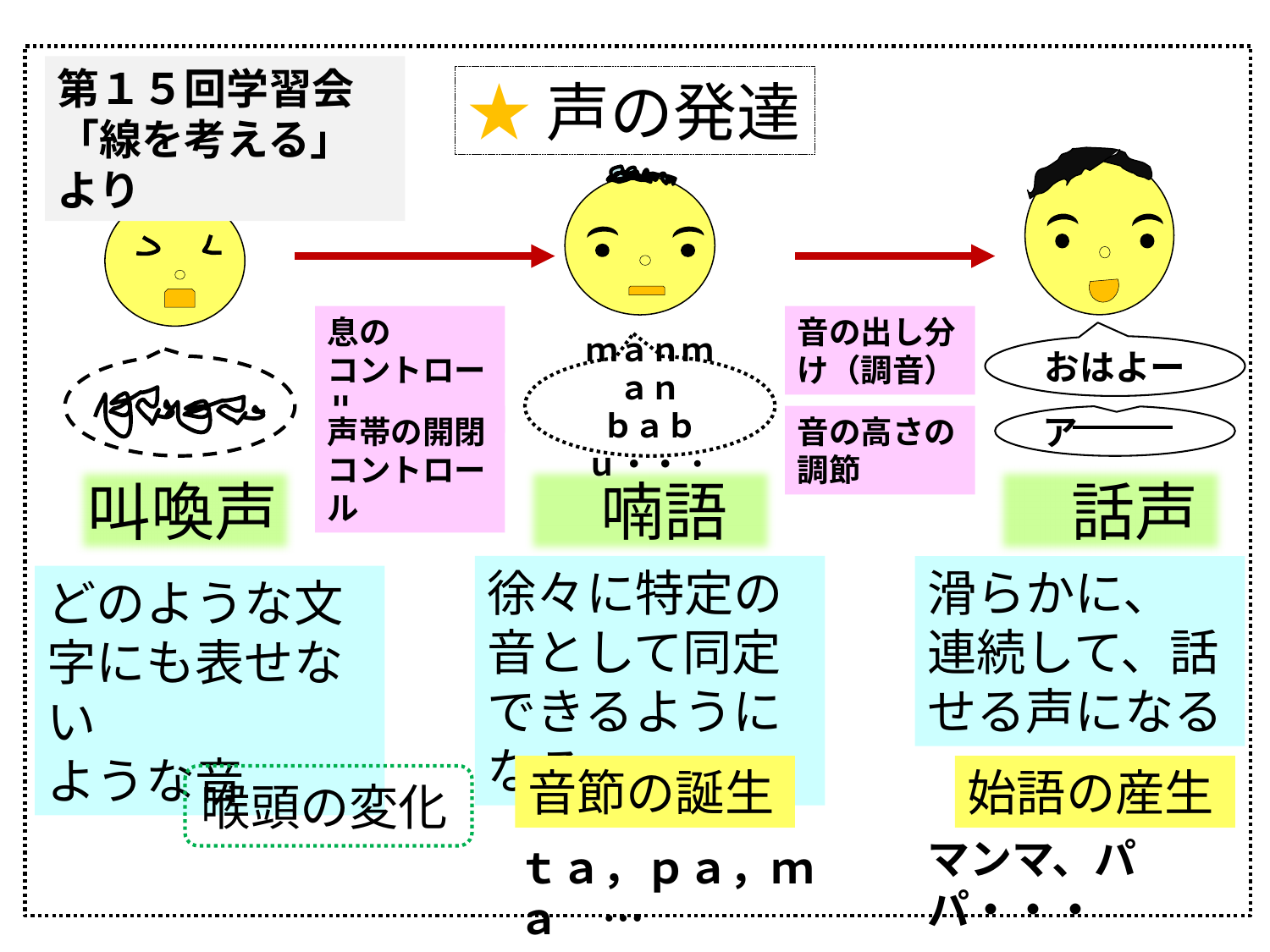

第１５回学習会
「線を考える」より
★声の発達

息の
コントロール
音の出し分け（調音）
おはよー

ｍａｎｍａｎ
ｂａｂｕ・・・

声帯の開閉
コントロール
音の高さの調節
ア
叫喚声
　喃語
　話声
徐々に特定の音として同定できるようになる
滑らかに、
連続して、話せる声になる
どのような文字にも表せない
ような音
音節の誕生
始語の産生
喉頭の変化
マンマ、パパ・・・
ｔａ，ｐａ，ｍａ　…